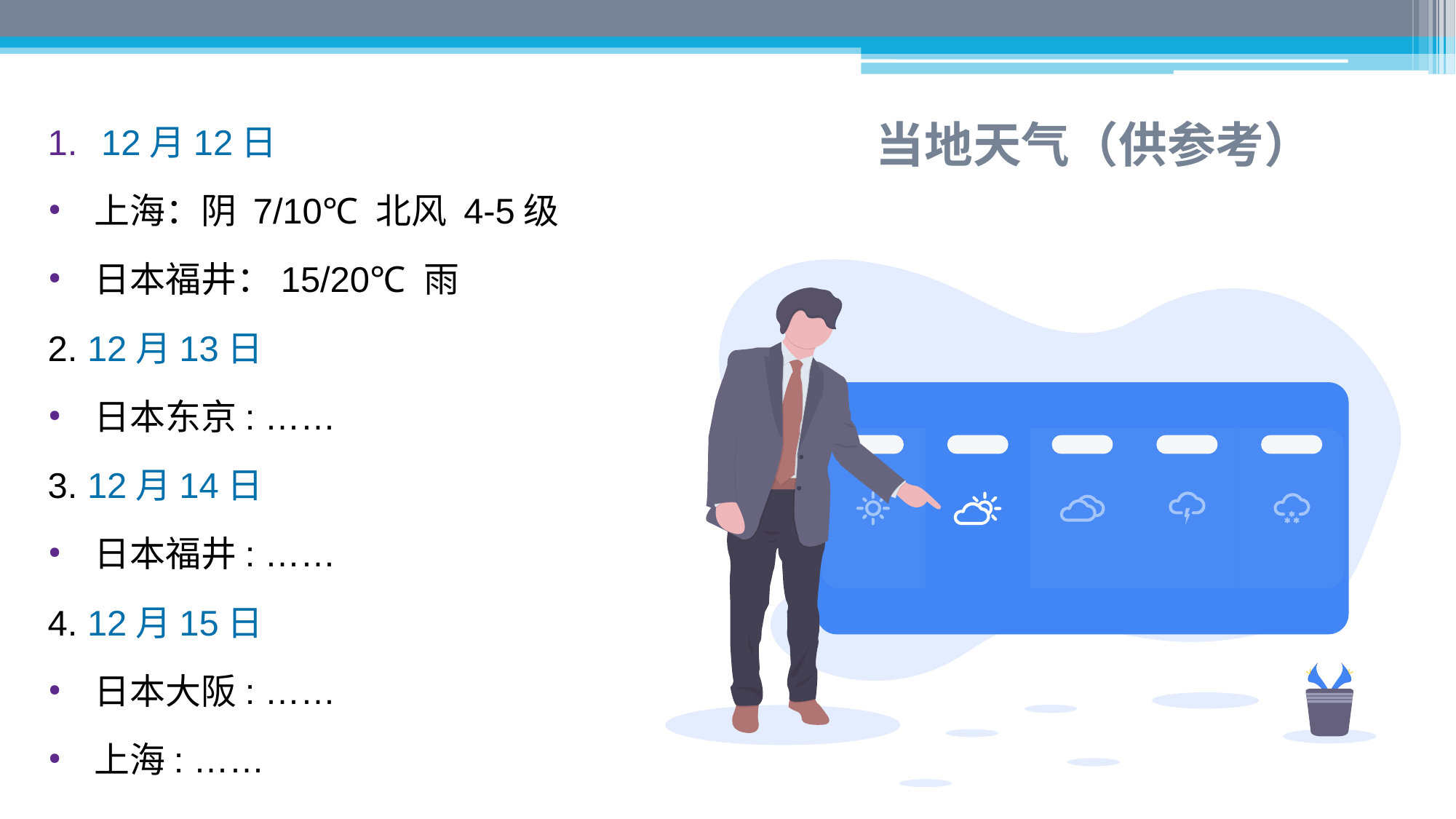

12月12日
 上海：阴 7/10℃ 北风 4-5级
 日本福井：15/20℃ 雨
2. 12月13日
 日本东京: ……
3. 12月14日
 日本福井: ……
4. 12月15日
 日本大阪: ……
 上海: ……

# 当地天气（供参考）